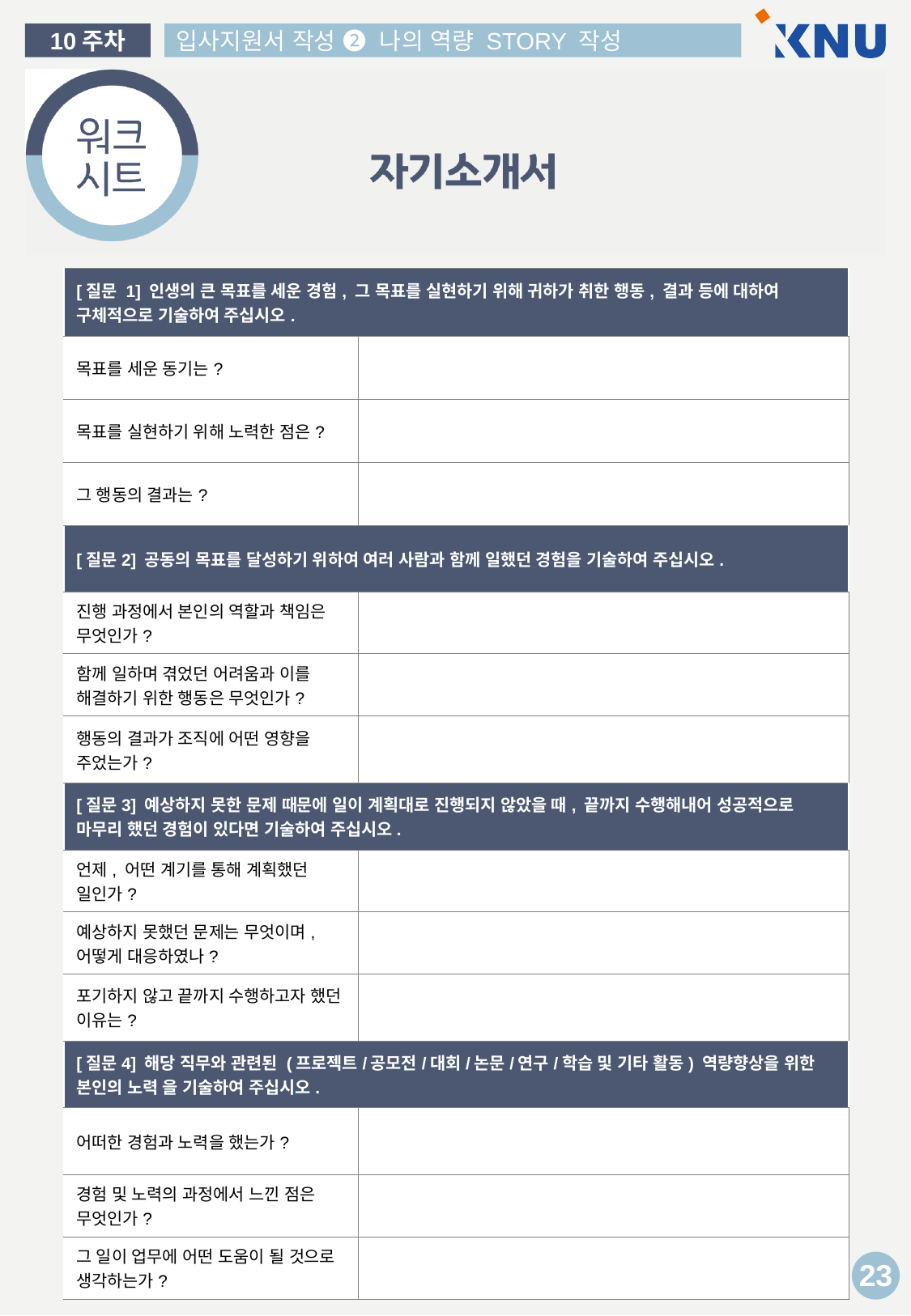

| [질문 1] 인생의 큰 목표를 세운 경험, 그 목표를 실현하기 위해 귀하가 취한 행동, 결과 등에 대하여 구체적으로 기술하여 주십시오. |  |
| --- | --- |
| 목표를 세운 동기는? |  |
| 목표를 실현하기 위해 노력한 점은? |  |
| 그 행동의 결과는? |  |
| [질문2] 공동의 목표를 달성하기 위하여 여러 사람과 함께 일했던 경험을 기술하여 주십시오. |  |
| 진행 과정에서 본인의 역할과 책임은 무엇인가? |  |
| 함께 일하며 겪었던 어려움과 이를 해결하기 위한 행동은 무엇인가? |  |
| 행동의 결과가 조직에 어떤 영향을 주었는가? |  |
| [질문3] 예상하지 못한 문제 때문에 일이 계획대로 진행되지 않았을 때, 끝까지 수행해내어 성공적으로 마무리 했던 경험이 있다면 기술하여 주십시오. |  |
| 언제, 어떤 계기를 통해 계획했던 일인가? |  |
| 예상하지 못했던 문제는 무엇이며, 어떻게 대응하였나? |  |
| 포기하지 않고 끝까지 수행하고자 했던 이유는? |  |
| [질문4] 해당 직무와 관련된 (프로젝트/공모전/대회/논문/연구/학습 및 기타 활동) 역량향상을 위한 본인의 노력 을 기술하여 주십시오. |  |
| 어떠한 경험과 노력을 했는가? |  |
| 경험 및 노력의 과정에서 느낀 점은 무엇인가? |  |
| 그 일이 업무에 어떤 도움이 될 것으로 생각하는가? |  |
23